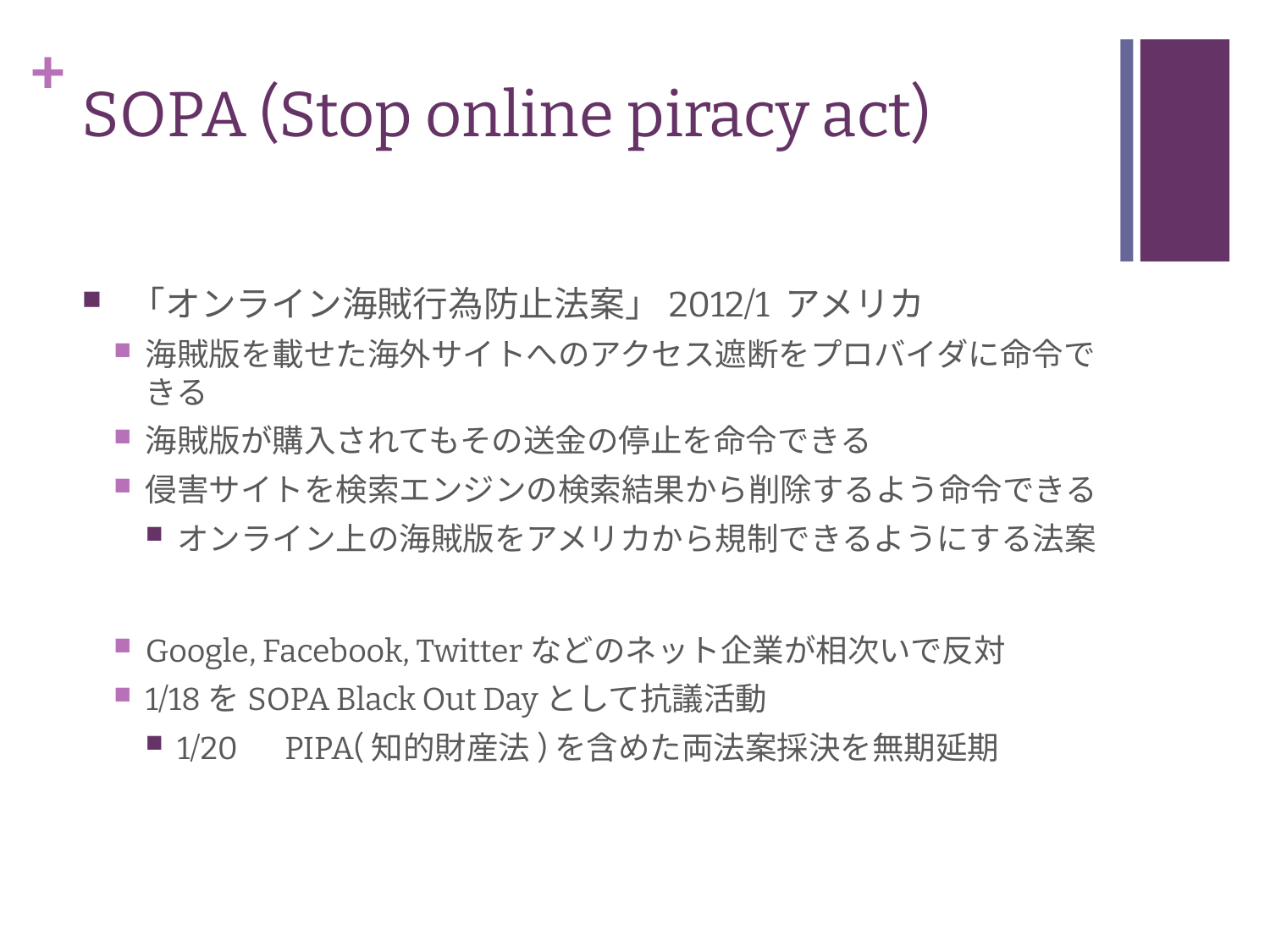

# SOPA (Stop online piracy act)
 「オンライン海賊行為防止法案」2012/1 アメリカ
海賊版を載せた海外サイトへのアクセス遮断をプロバイダに命令できる
海賊版が購入されてもその送金の停止を命令できる
侵害サイトを検索エンジンの検索結果から削除するよう命令できる
オンライン上の海賊版をアメリカから規制できるようにする法案

Google, Facebook, Twitterなどのネット企業が相次いで反対
1/18をSOPA Black Out Dayとして抗議活動
1/20　PIPA(知的財産法)を含めた両法案採決を無期延期